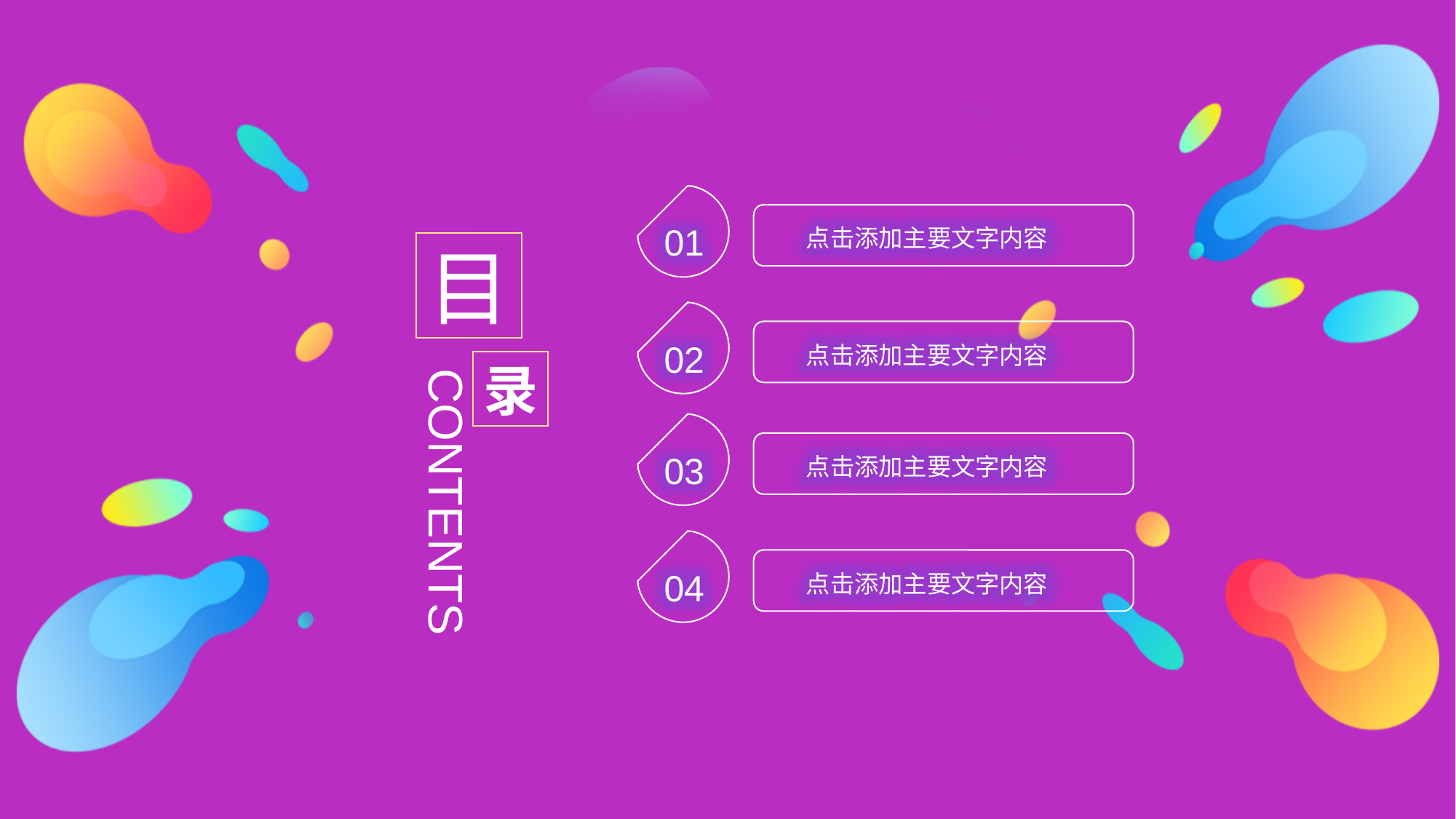

01

点击添加主要文字内容
目
录
CONTENTS

02

点击添加主要文字内容

03

点击添加主要文字内容

04

点击添加主要文字内容